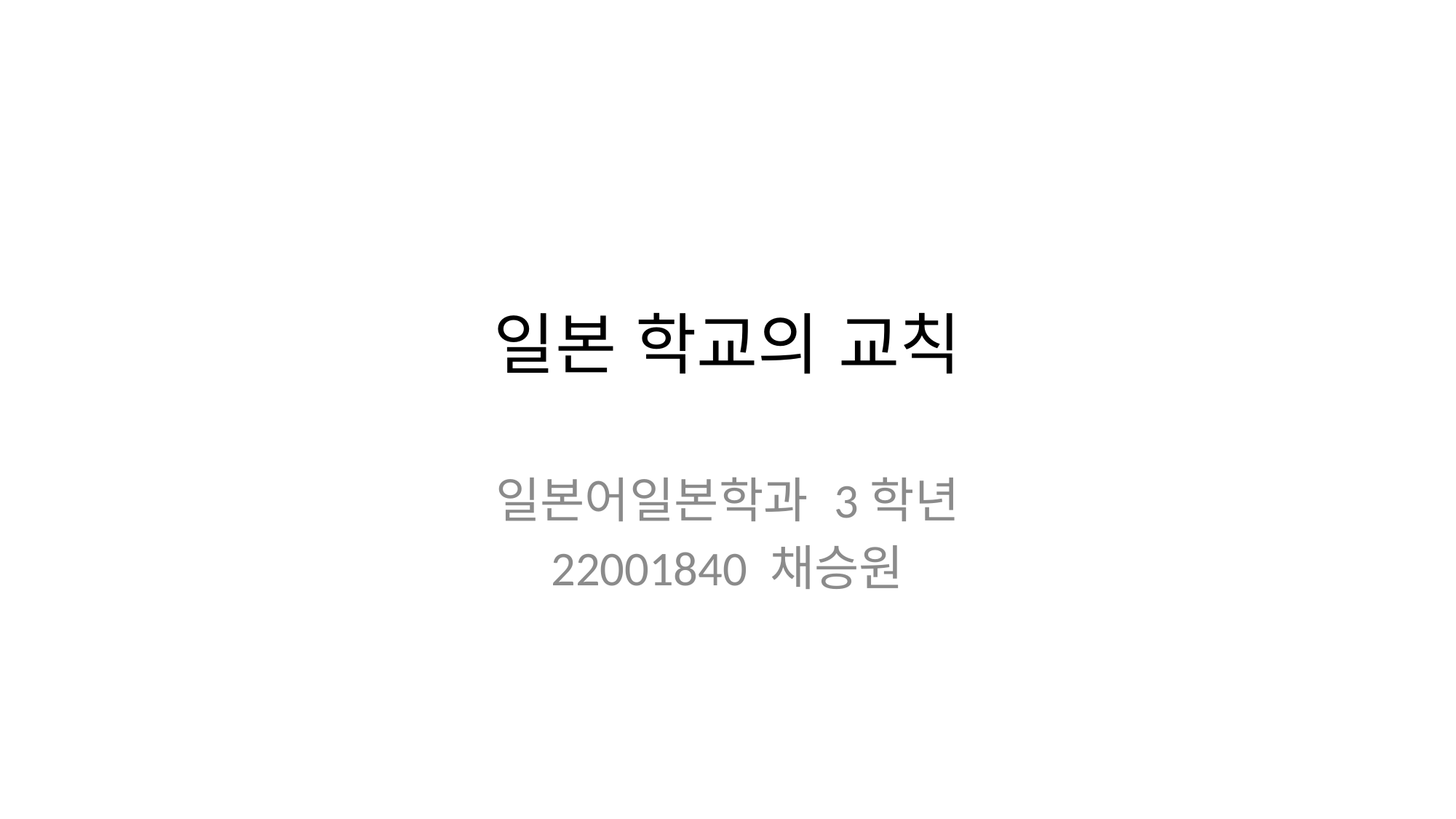

# 일본 학교의 교칙
일본어일본학과 3학년
22001840 채승원